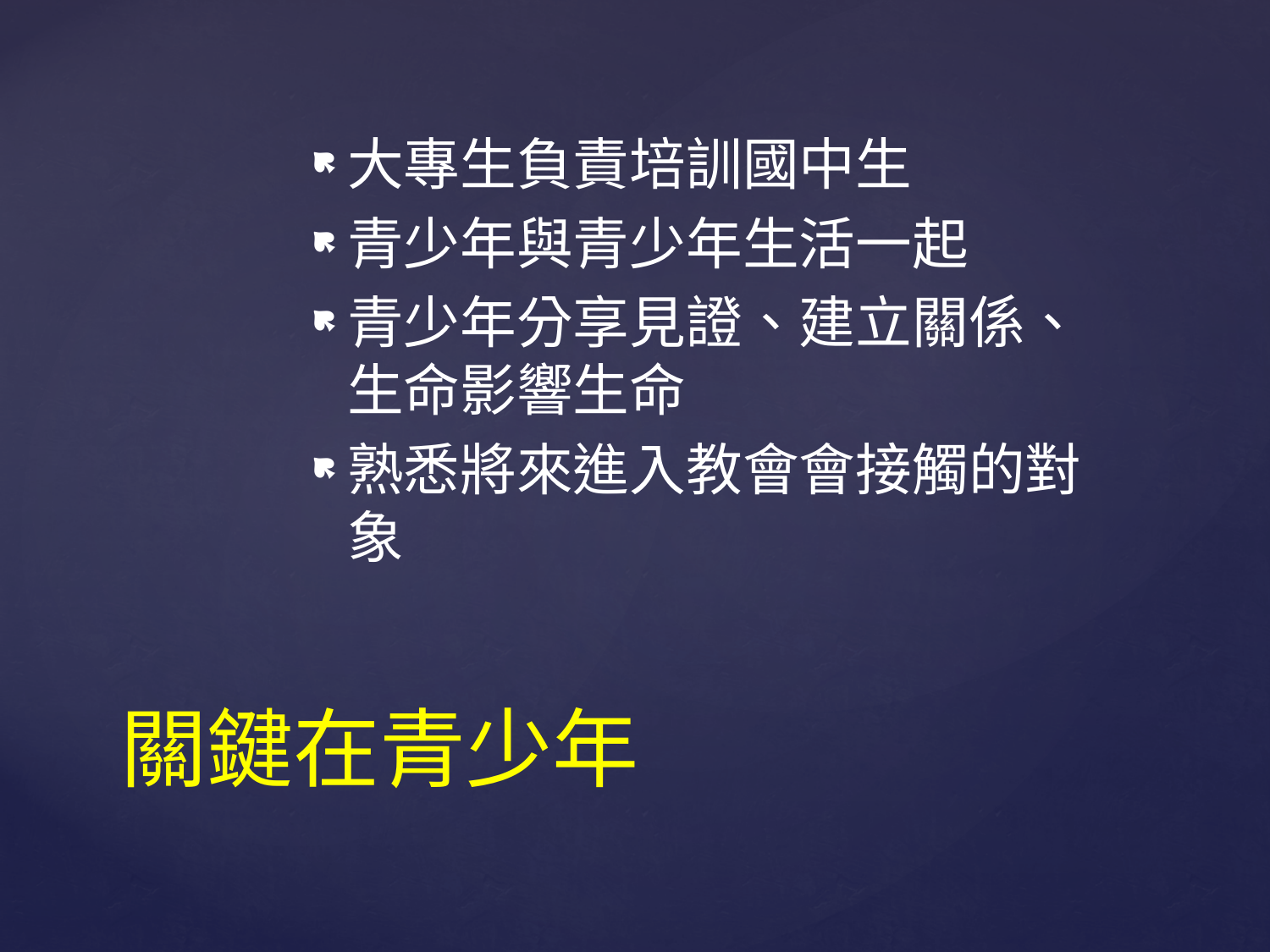

大專生負責培訓國中生
青少年與青少年生活一起
青少年分享見證、建立關係、生命影響生命
熟悉將來進入教會會接觸的對象
# 關鍵在青少年